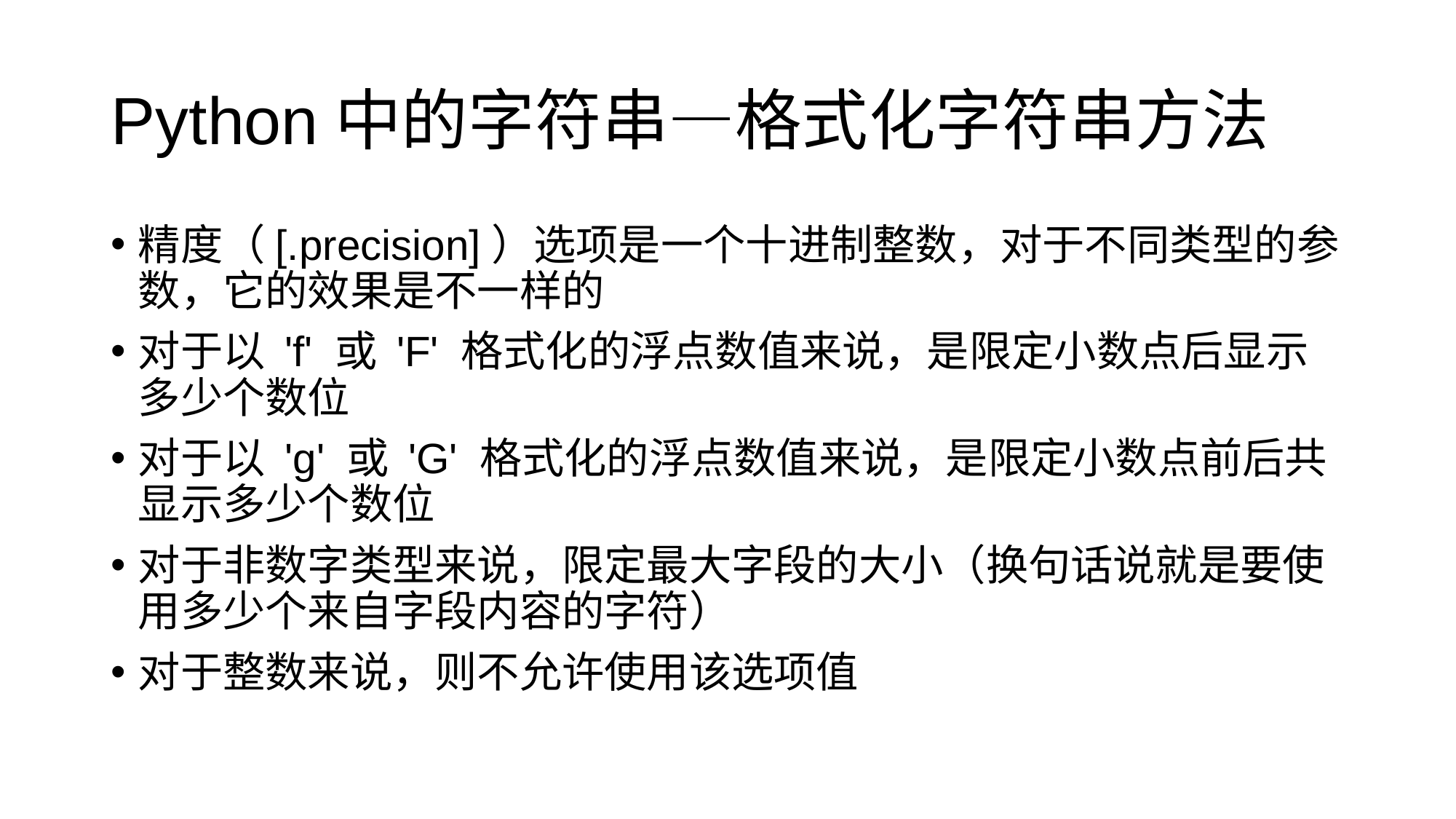

# Python中的字符串—格式化字符串方法
精度（[.precision]）选项是一个十进制整数，对于不同类型的参数，它的效果是不一样的
对于以 'f' 或 'F' 格式化的浮点数值来说，是限定小数点后显示多少个数位
对于以 'g' 或 'G' 格式化的浮点数值来说，是限定小数点前后共显示多少个数位
对于非数字类型来说，限定最大字段的大小（换句话说就是要使用多少个来自字段内容的字符）
对于整数来说，则不允许使用该选项值